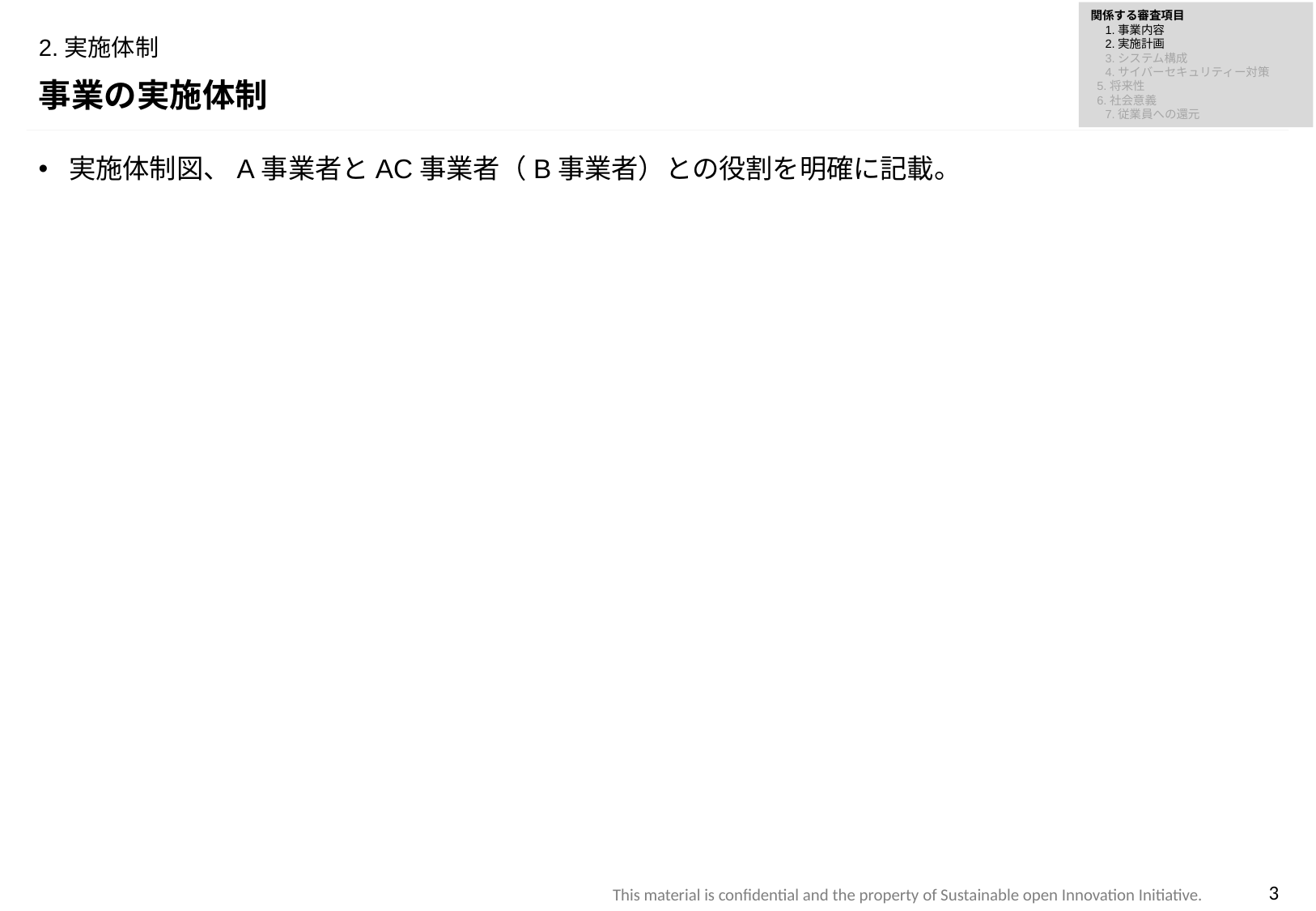

関係する審査項目
　1.事業内容
　2.実施計画
　3.システム構成
　4.サイバーセキュリティー対策
  5.将来性
  6.社会意義
　7.従業員への還元
# 2.実施体制
事業の実施体制
実施体制図、A事業者とAC事業者（B事業者）との役割を明確に記載。